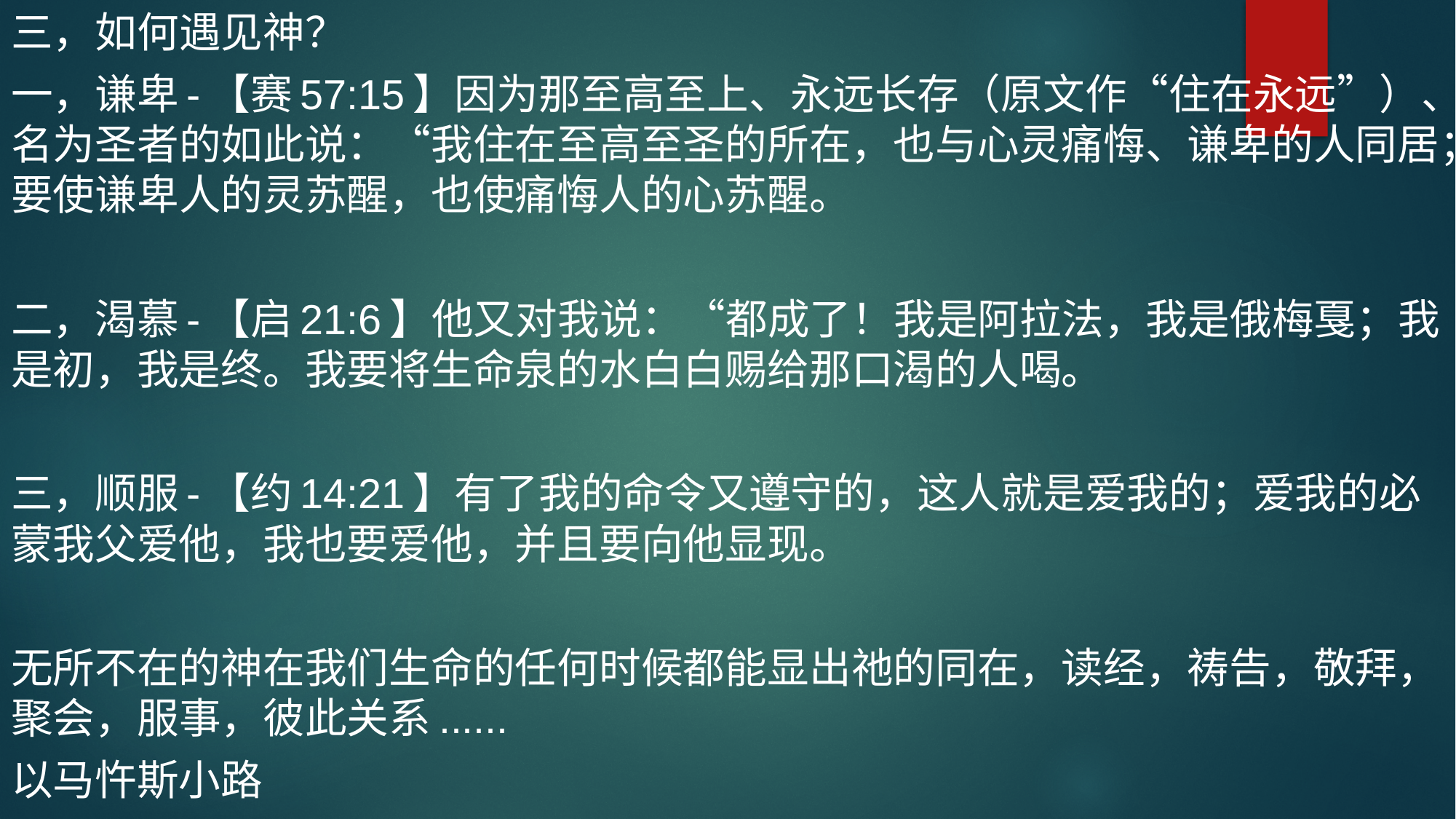

三，如何遇见神？
一，谦卑-【赛57:15】因为那至高至上、永远长存（原文作“住在永远”）、名为圣者的如此说：“我住在至高至圣的所在，也与心灵痛悔、谦卑的人同居；要使谦卑人的灵苏醒，也使痛悔人的心苏醒。

二，渴慕-【启21:6】他又对我说：“都成了！我是阿拉法，我是俄梅戛；我是初，我是终。我要将生命泉的水白白赐给那口渴的人喝。

三，顺服-【约14:21】有了我的命令又遵守的，这人就是爱我的；爱我的必蒙我父爱他，我也要爱他，并且要向他显现。

无所不在的神在我们生命的任何时候都能显出祂的同在，读经，祷告，敬拜，聚会，服事，彼此关系......
以马忤斯小路